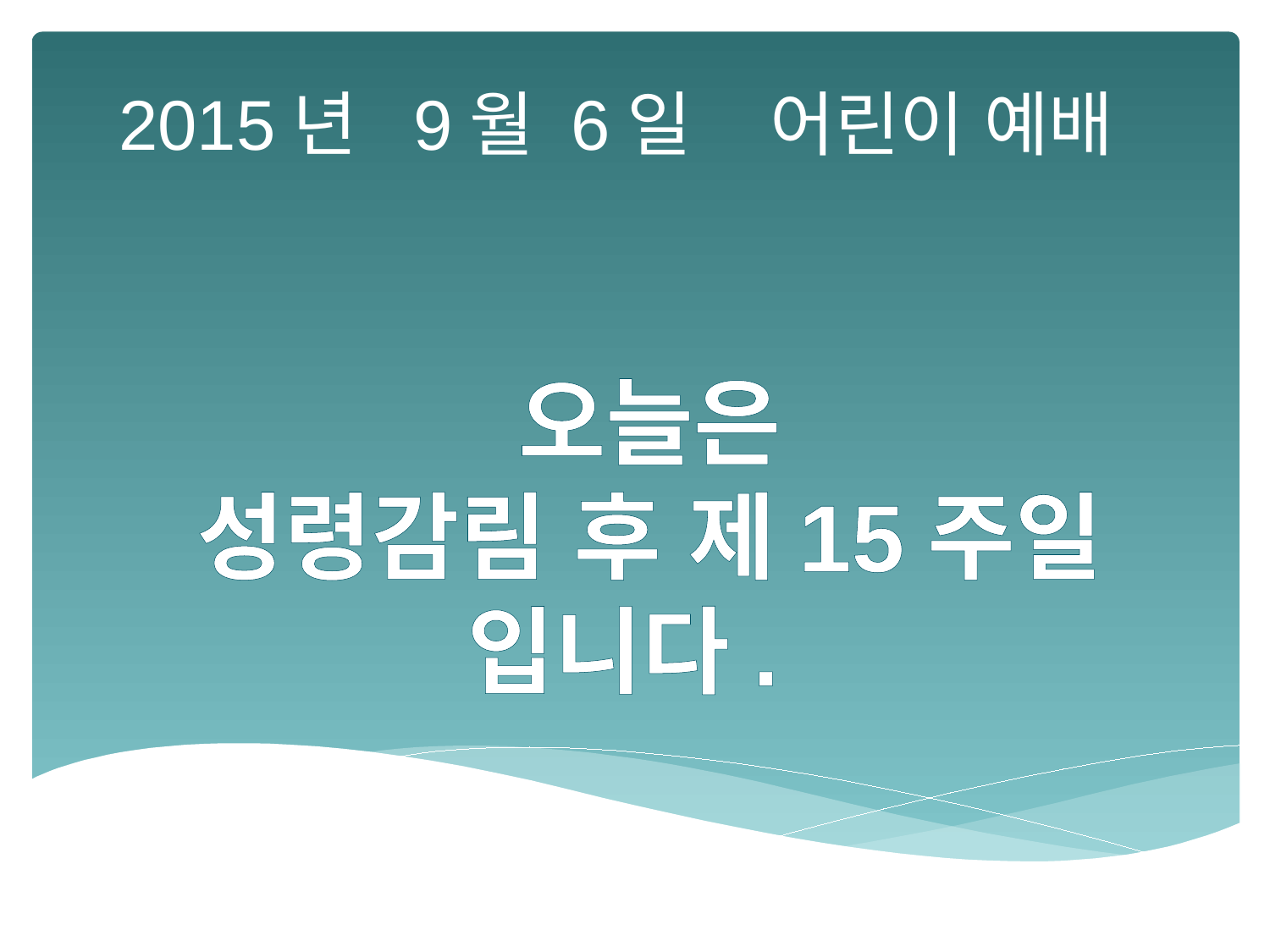

2015년  9월 6일    어린이 예배
오늘은
성령감림 후 제15주일
입니다.